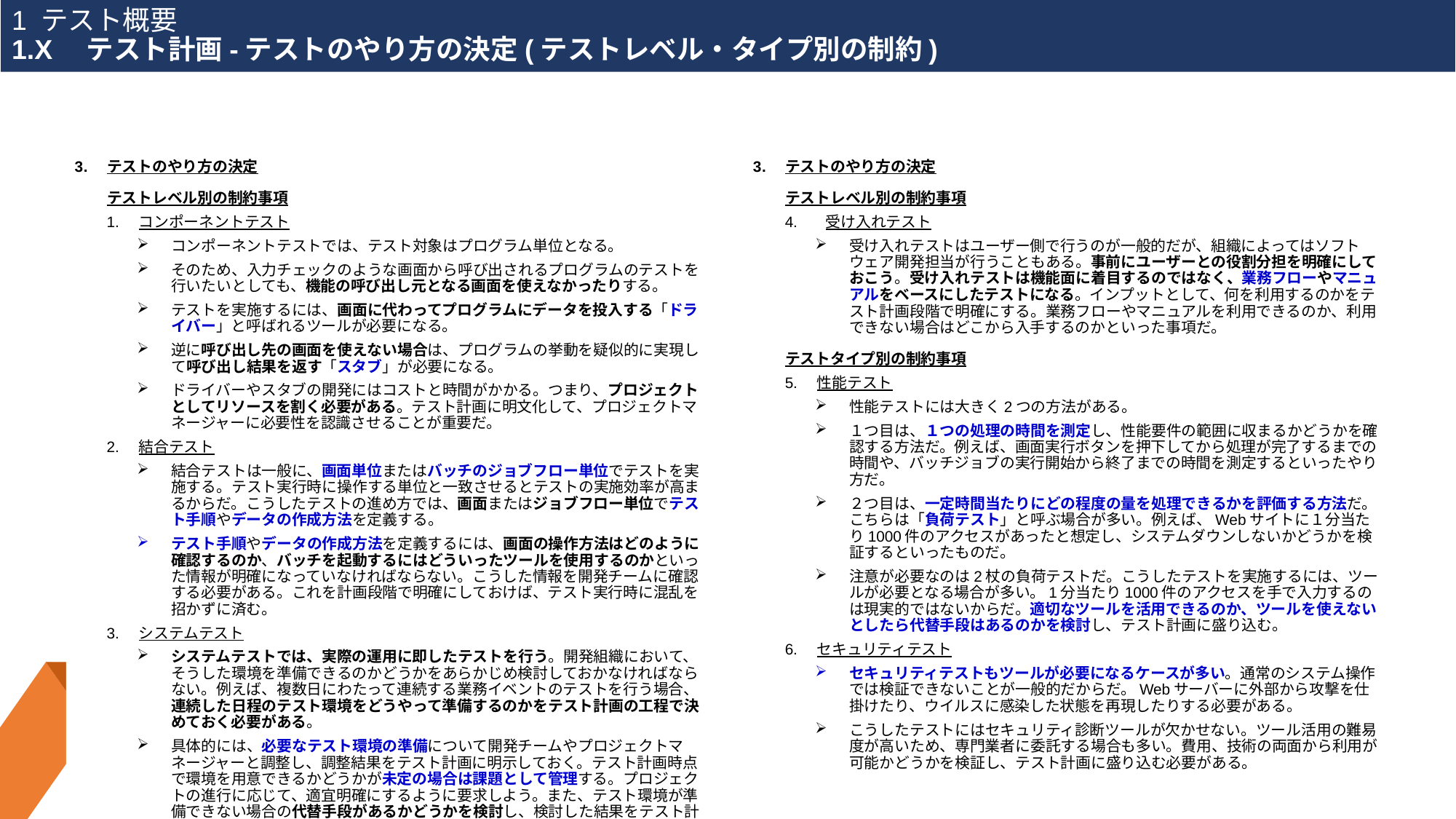

# 1 テスト概要 1.X　テスト計画-テストのやり方の決定(テストレベル・タイプ別の制約)

テストのやり方の決定
テストレベル別の制約事項
受け入れテスト
受け入れテストはユーザー側で行うのが一般的だが、組織によってはソフトウェア開発担当が行うこともある。事前にユーザーとの役割分担を明確にしておこう。受け入れテストは機能面に着目するのではなく、業務フローやマニュアルをベースにしたテストになる。インプットとして、何を利用するのかをテスト計画段階で明確にする。業務フローやマニュアルを利用できるのか、利用できない場合はどこから入手するのかといった事項だ。
テストタイプ別の制約事項
性能テスト
性能テストには大きく2つの方法がある。
１つ目は、１つの処理の時間を測定し、性能要件の範囲に収まるかどうかを確認する方法だ。例えば、画面実行ボタンを押下してから処理が完了するまでの時間や、バッチジョブの実行開始から終了までの時間を測定するといったやり方だ。
２つ目は、一定時間当たりにどの程度の量を処理できるかを評価する方法だ。こちらは「負荷テスト」と呼ぶ場合が多い。例えば、Webサイトに１分当たり1000件のアクセスがあったと想定し、システムダウンしないかどうかを検証するといったものだ。
注意が必要なのは2杖の負荷テストだ。こうしたテストを実施するには、ツールが必要となる場合が多い。1分当たり1000件のアクセスを手で入力するのは現実的ではないからだ。適切なツールを活用できるのか、ツールを使えないとしたら代替手段はあるのかを検討し、テスト計画に盛り込む。
セキュリティテスト
セキュリティテストもツールが必要になるケースが多い。通常のシステム操作では検証できないことが一般的だからだ。Webサーバーに外部から攻撃を仕掛けたり、ウイルスに感染した状態を再現したりする必要がある。
こうしたテストにはセキュリティ診断ツールが欠かせない。ツール活用の難易度が高いため、専門業者に委託する場合も多い。費用、技術の両面から利用が可能かどうかを検証し、テスト計画に盛り込む必要がある。

テストのやり方の決定
テストレベル別の制約事項
コンポーネントテスト
コンポーネントテストでは、テスト対象はプログラム単位となる。
そのため、入力チェックのような画面から呼び出されるプログラムのテストを行いたいとしても、機能の呼び出し元となる画面を使えなかったりする。
テストを実施するには、画面に代わってプログラムにデータを投入する「ドライバー」と呼ばれるツールが必要になる。
逆に呼び出し先の画面を使えない場合は、プログラムの挙動を疑似的に実現して呼び出し結果を返す「スタブ」が必要になる。
ドライバーやスタブの開発にはコストと時間がかかる。つまり、プロジェクトとしてリソースを割く必要がある。テスト計画に明文化して、プロジェクトマネージャーに必要性を認識させることが重要だ。
結合テスト
結合テストは一般に、画面単位またはバッチのジョブフロー単位でテストを実施する。テスト実行時に操作する単位と一致させるとテストの実施効率が高まるからだ。こうしたテストの進め方では、画面またはジョブフロー単位でテスト手順やデータの作成方法を定義する。
テスト手順やデータの作成方法を定義するには、画面の操作方法はどのように確認するのか、バッチを起動するにはどういったツールを使用するのかといった情報が明確になっていなければならない。こうした情報を開発チームに確認する必要がある。これを計画段階で明確にしておけば、テスト実行時に混乱を招かずに済む。
システムテスト
システムテストでは、実際の運用に即したテストを行う。開発組織において、そうした環境を準備できるのかどうかをあらかじめ検討しておかなければならない。例えば、複数日にわたって連続する業務イベントのテストを行う場合、連続した日程のテスト環境をどうやって準備するのかをテスト計画の工程で決めておく必要がある。
具体的には、必要なテスト環境の準備について開発チームやプロジェクトマネージャーと調整し、調整結果をテスト計画に明示しておく。テスト計画時点で環境を用意できるかどうかが未定の場合は課題として管理する。プロジェクトの進行に応じて、適宜明確にするように要求しよう。また、テスト環境が準備できない場合の代替手段があるかどうかを検討し、検討した結果をテスト計画に盛り込んでおく。実環境とは別の手段でテストを実施することは、リリース後のリスクとなる。プロジェクト全体での共有が必須だ。